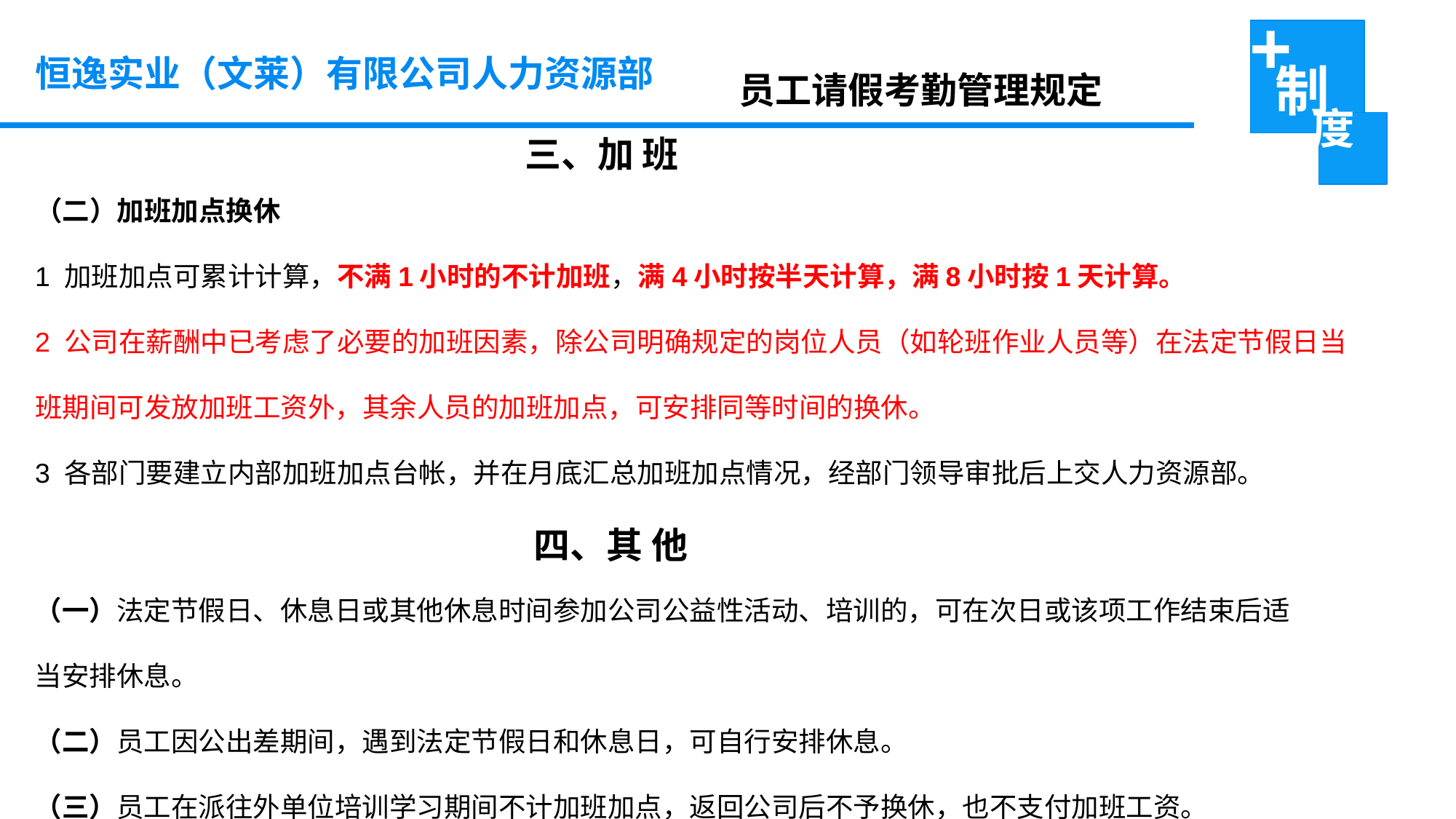

恒逸实业（文莱）有限公司人力资源部
员工请假考勤管理规定
    三、加 班
（二）加班加点换休
1 加班加点可累计计算，不满1小时的不计加班，满4小时按半天计算，满8小时按1天计算。
2 公司在薪酬中已考虑了必要的加班因素，除公司明确规定的岗位人员（如轮班作业人员等）在法定节假日当班期间可发放加班工资外，其余人员的加班加点，可安排同等时间的换休。
3 各部门要建立内部加班加点台帐，并在月底汇总加班加点情况，经部门领导审批后上交人力资源部。

         四、其 他
（一）法定节假日、休息日或其他休息时间参加公司公益性活动、培训的，可在次日或该项工作结束后适当安排休息。
（二）员工因公出差期间，遇到法定节假日和休息日，可自行安排休息。
（三）员工在派往外单位培训学习期间不计加班加点，返回公司后不予换休，也不支付加班工资。